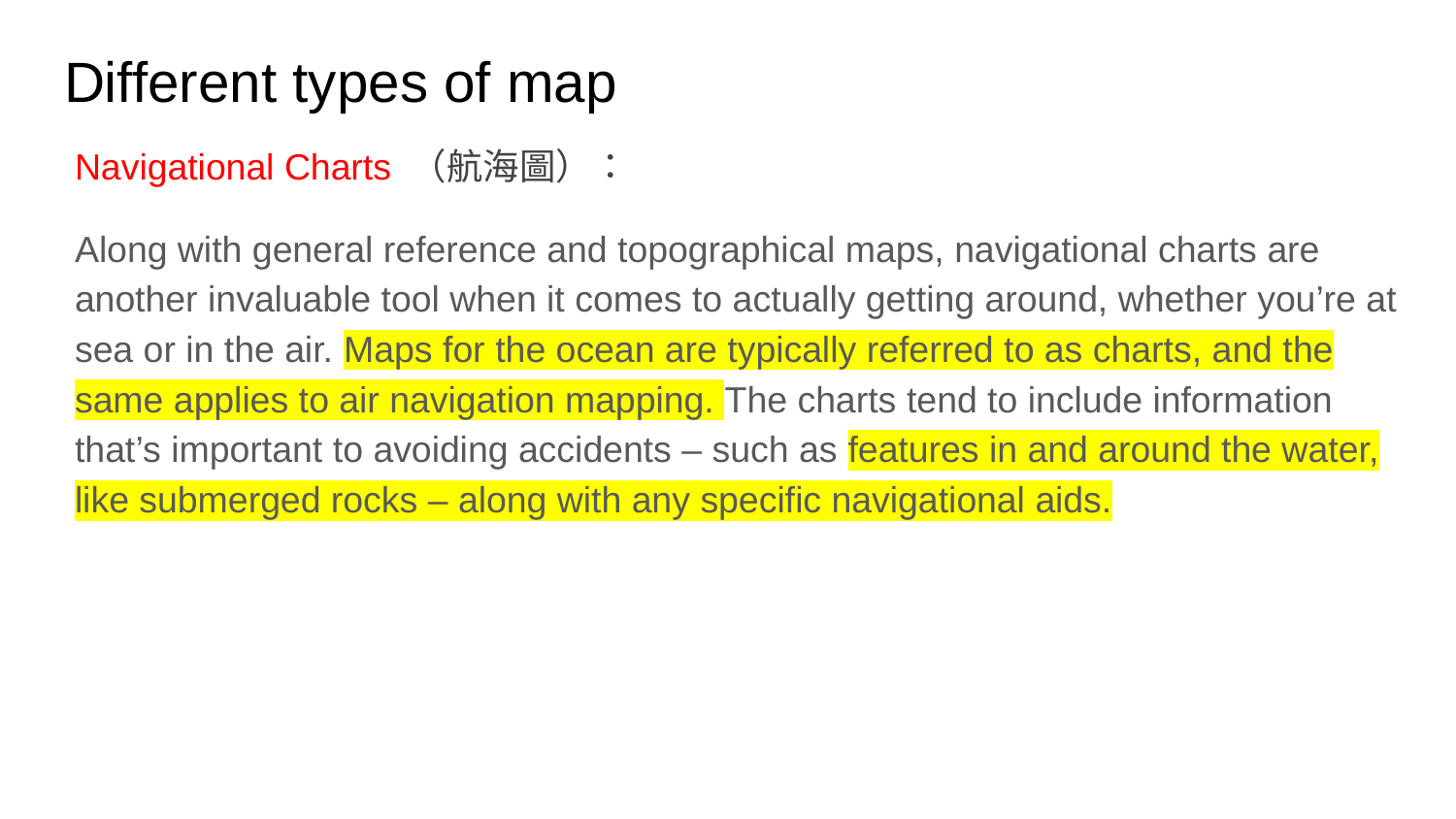

# Different types of map
Navigational Charts （航海圖）：
Along with general reference and topographical maps, navigational charts are another invaluable tool when it comes to actually getting around, whether you’re at sea or in the air. Maps for the ocean are typically referred to as charts, and the same applies to air navigation mapping. The charts tend to include information that’s important to avoiding accidents – such as features in and around the water, like submerged rocks – along with any specific navigational aids.